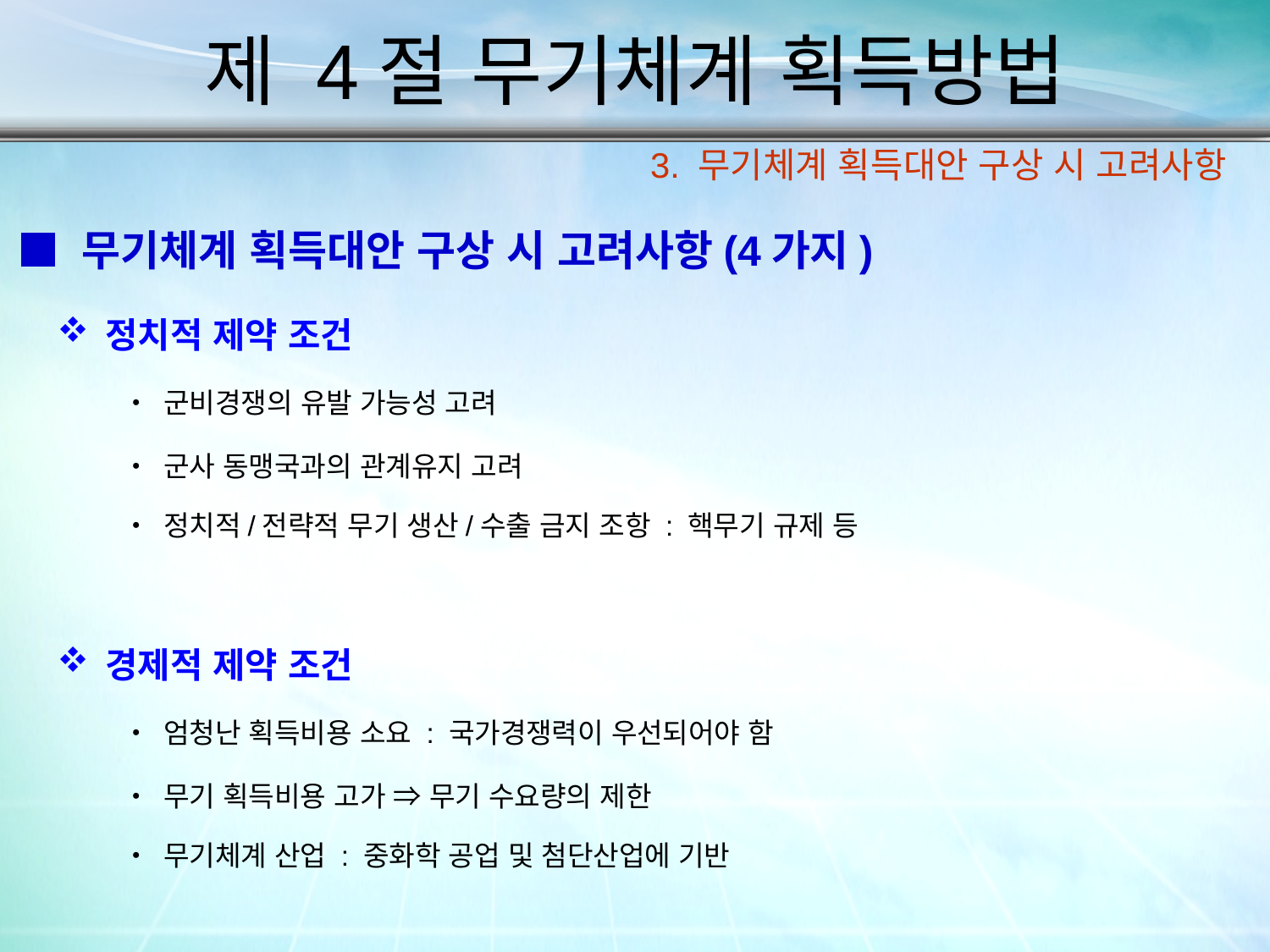

제 4절 무기체계 획득방법
3. 무기체계 획득대안 구상 시 고려사항
■ 무기체계 획득대안 구상 시 고려사항(4가지)

정치적 제약 조건
• 군비경쟁의 유발 가능성 고려
• 군사 동맹국과의 관계유지 고려
• 정치적/전략적 무기 생산/수출 금지 조항 : 핵무기 규제 등
경제적 제약 조건
• 엄청난 획득비용 소요 : 국가경쟁력이 우선되어야 함
• 무기 획득비용 고가 ⇒ 무기 수요량의 제한
• 무기체계 산업 : 중화학 공업 및 첨단산업에 기반